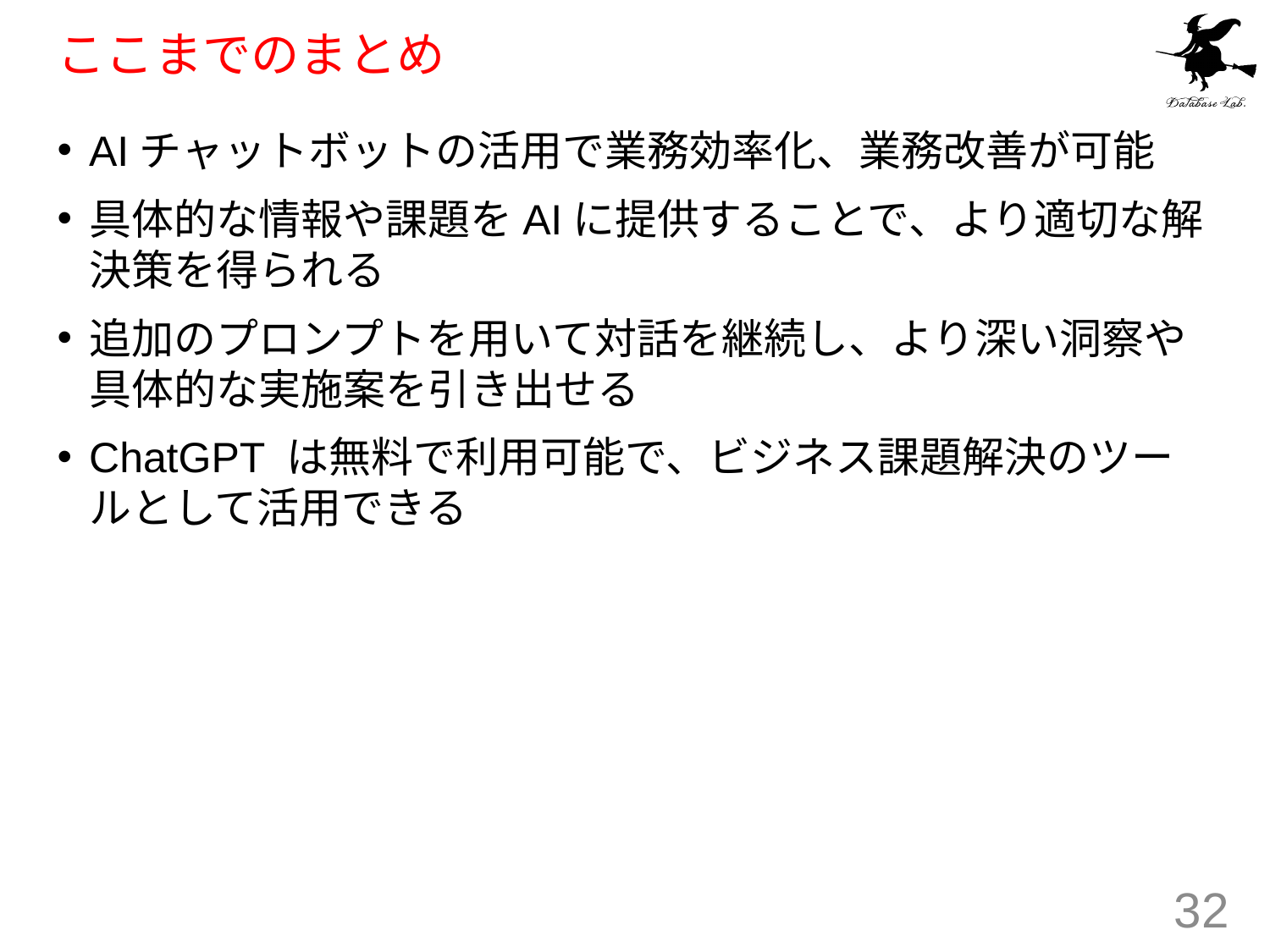

# ここまでのまとめ
AIチャットボットの活用で業務効率化、業務改善が可能
具体的な情報や課題をAIに提供することで、より適切な解決策を得られる
追加のプロンプトを用いて対話を継続し、より深い洞察や具体的な実施案を引き出せる
ChatGPT は無料で利用可能で、ビジネス課題解決のツールとして活用できる
32